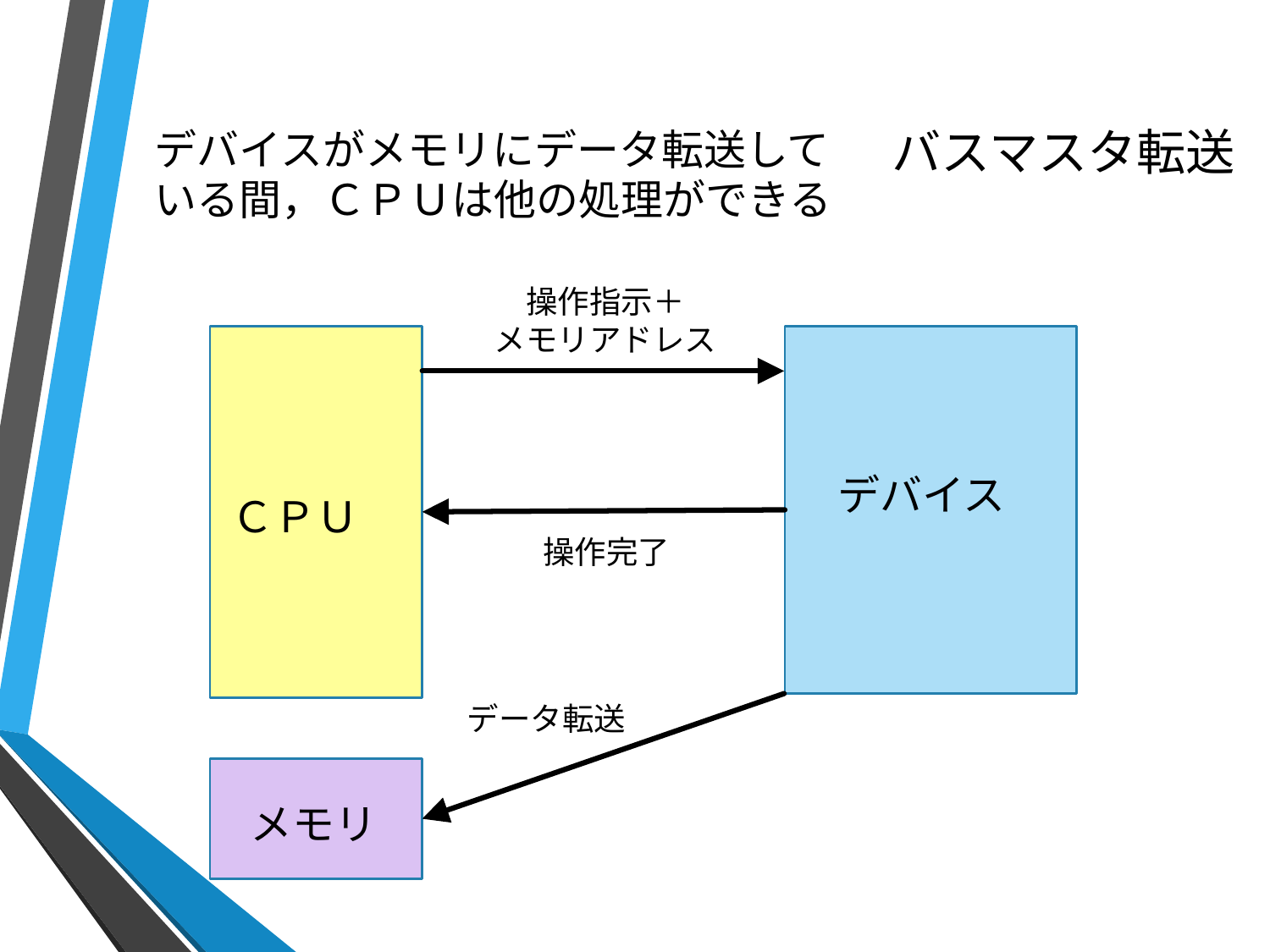

# バスマスタ転送
デバイスがメモリにデータ転送して
いる間，ＣＰＵは他の処理ができる
操作指示＋
メモリアドレス

デバイス
ＣＰＵ
操作完了
データ転送

メモリ